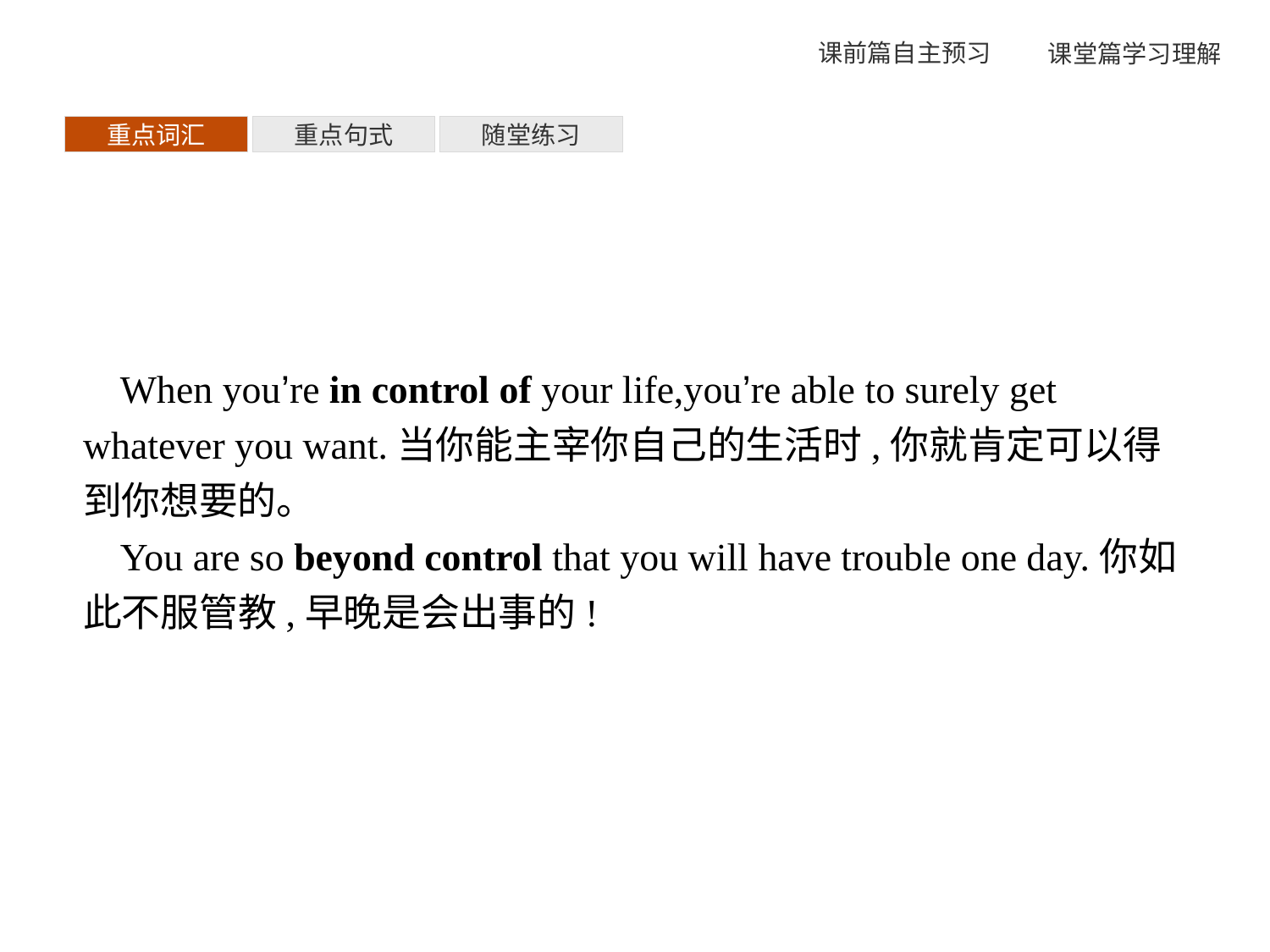

重点词汇
重点句式
随堂练习
When you’re in control of your life,you’re able to surely get whatever you want.当你能主宰你自己的生活时,你就肯定可以得到你想要的。
You are so beyond control that you will have trouble one day.你如此不服管教,早晚是会出事的!